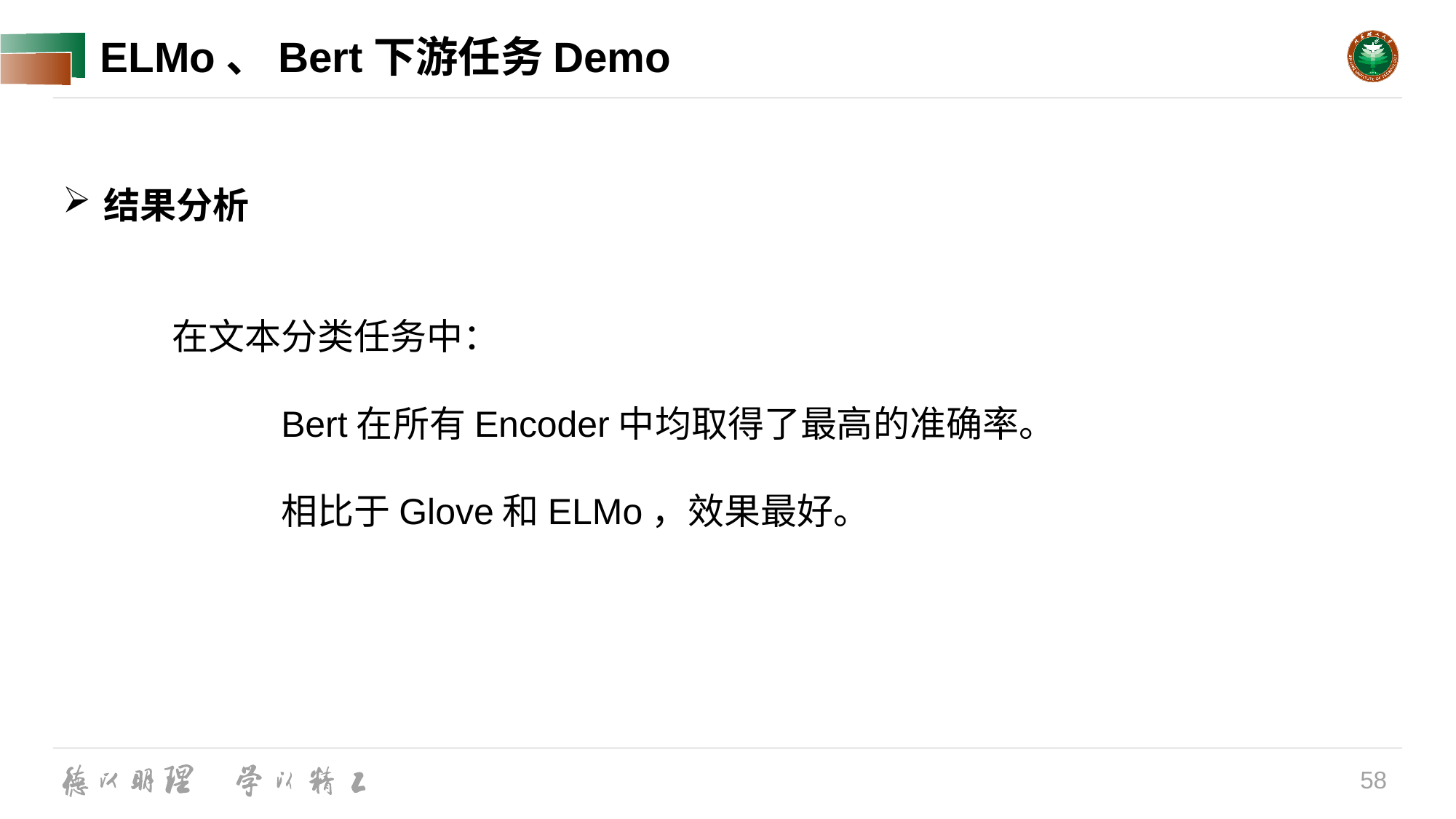

# ELMo、Bert下游任务Demo
结果分析

	在文本分类任务中：

		Bert在所有Encoder中均取得了最高的准确率。

		相比于Glove和ELMo，效果最好。